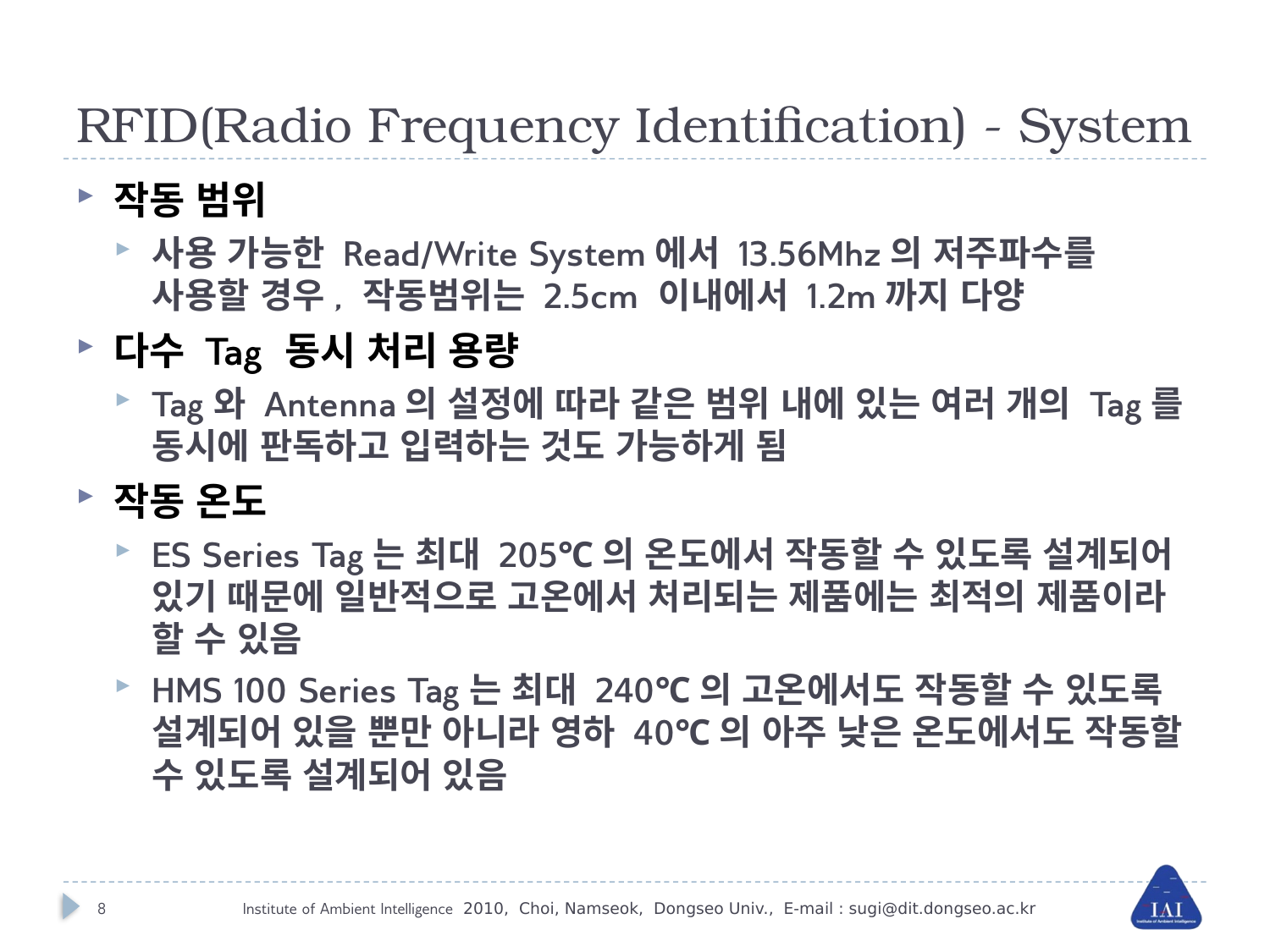

# RFID(Radio Frequency Identification) - System
작동 범위
사용 가능한 Read/Write System에서 13.56Mhz의 저주파수를 사용할 경우, 작동범위는 2.5cm 이내에서 1.2m까지 다양
다수 Tag 동시 처리 용량
Tag와 Antenna의 설정에 따라 같은 범위 내에 있는 여러 개의 Tag를 동시에 판독하고 입력하는 것도 가능하게 됨
작동 온도
ES Series Tag는 최대 205℃의 온도에서 작동할 수 있도록 설계되어 있기 때문에 일반적으로 고온에서 처리되는 제품에는 최적의 제품이라 할 수 있음
HMS 100 Series Tag는 최대 240℃의 고온에서도 작동할 수 있도록 설계되어 있을 뿐만 아니라 영하 40℃의 아주 낮은 온도에서도 작동할 수 있도록 설계되어 있음